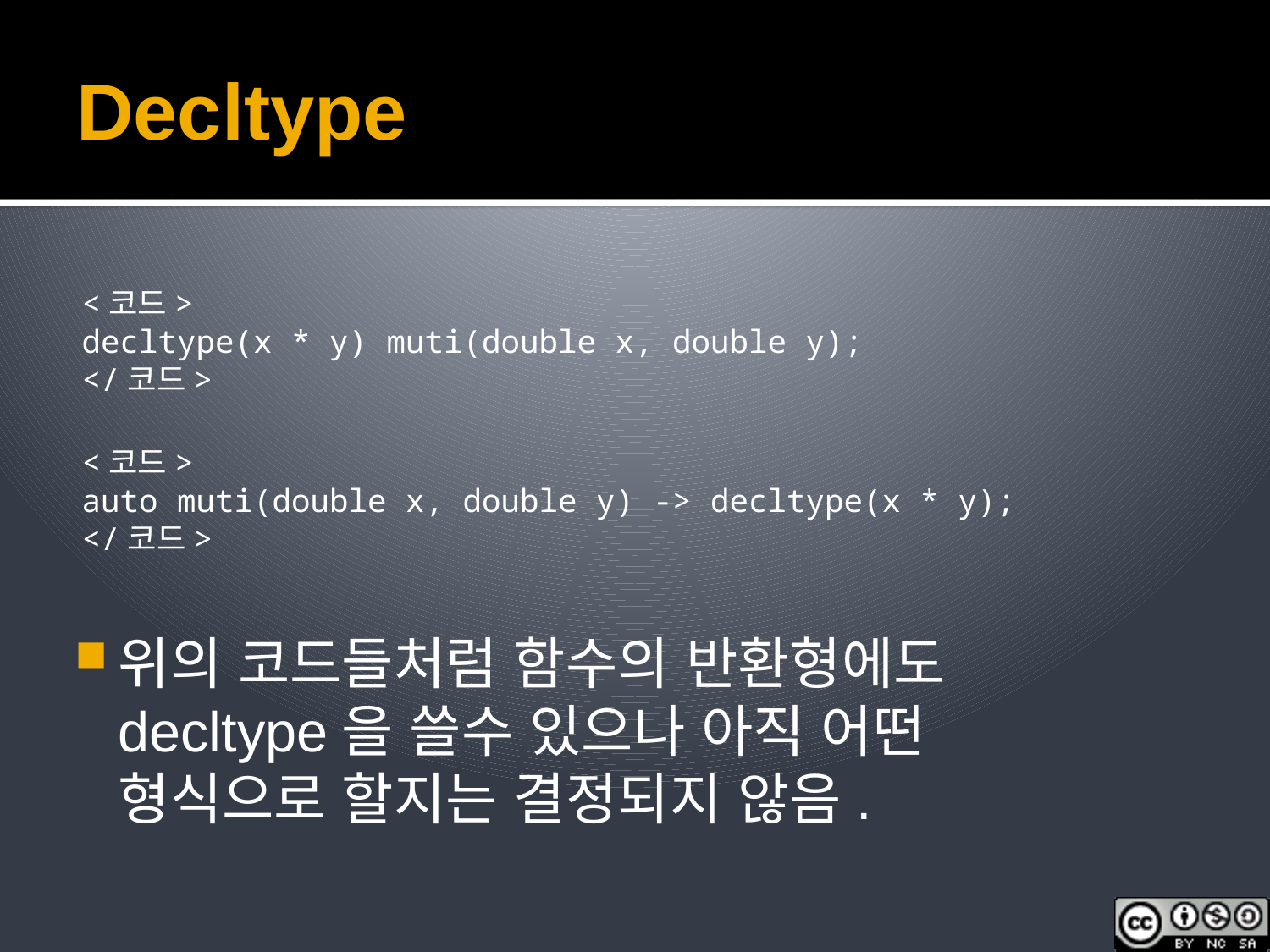

# Decltype
<코드>
decltype(x * y) muti(double x, double y);
</코드>
<코드>
auto muti(double x, double y) -> decltype(x * y);
</코드>
위의 코드들처럼 함수의 반환형에도 decltype을 쓸수 있으나 아직 어떤 형식으로 할지는 결정되지 않음.